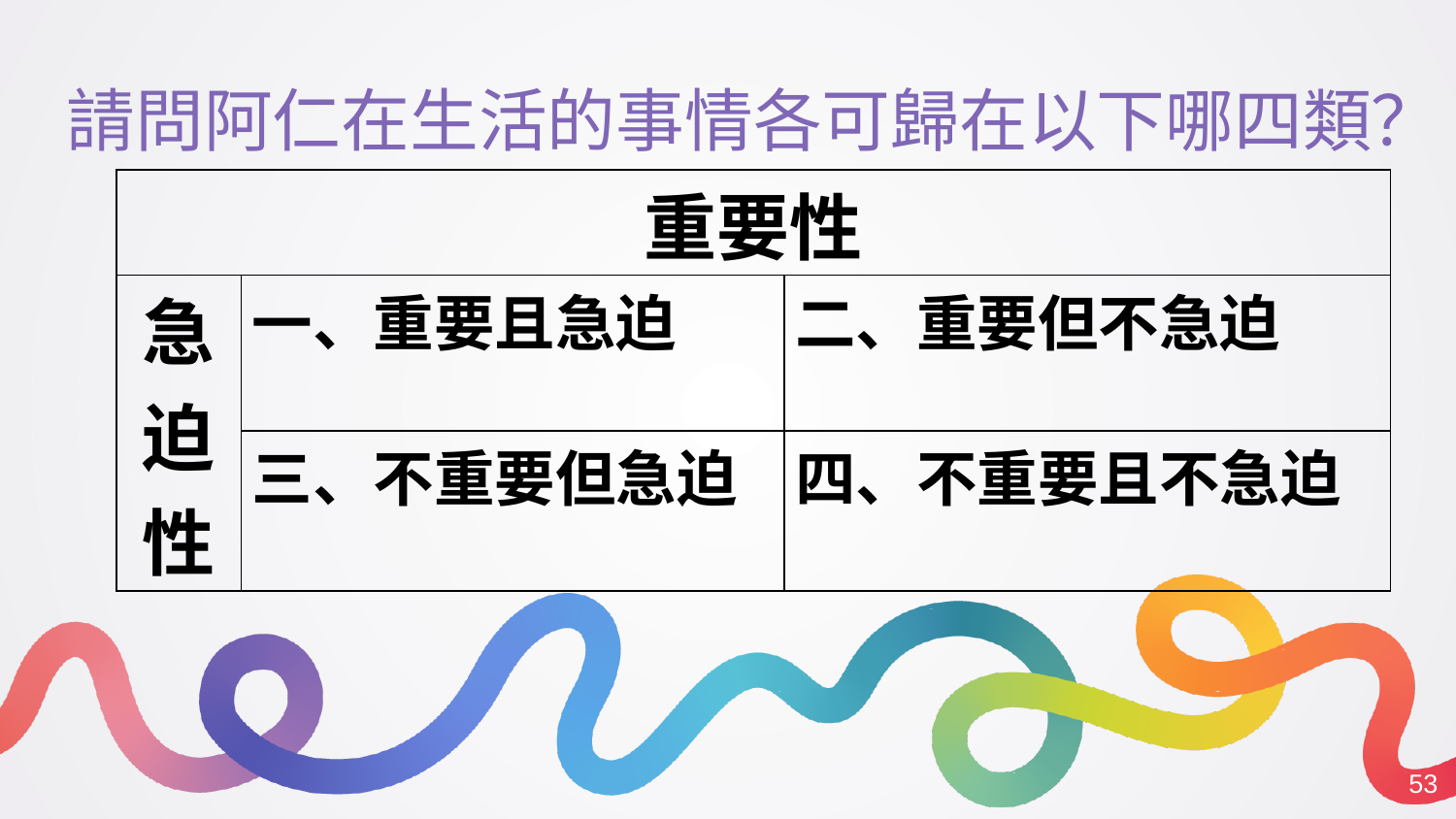

# 請問阿仁在生活的事情各可歸在以下哪四類？
| 重要性 |  |  |
| --- | --- | --- |
| 急 迫 性 | 一、重要且急迫 | 二、重要但不急迫 |
|  | 三、不重要但急迫 | 四、不重要且不急迫 |
53